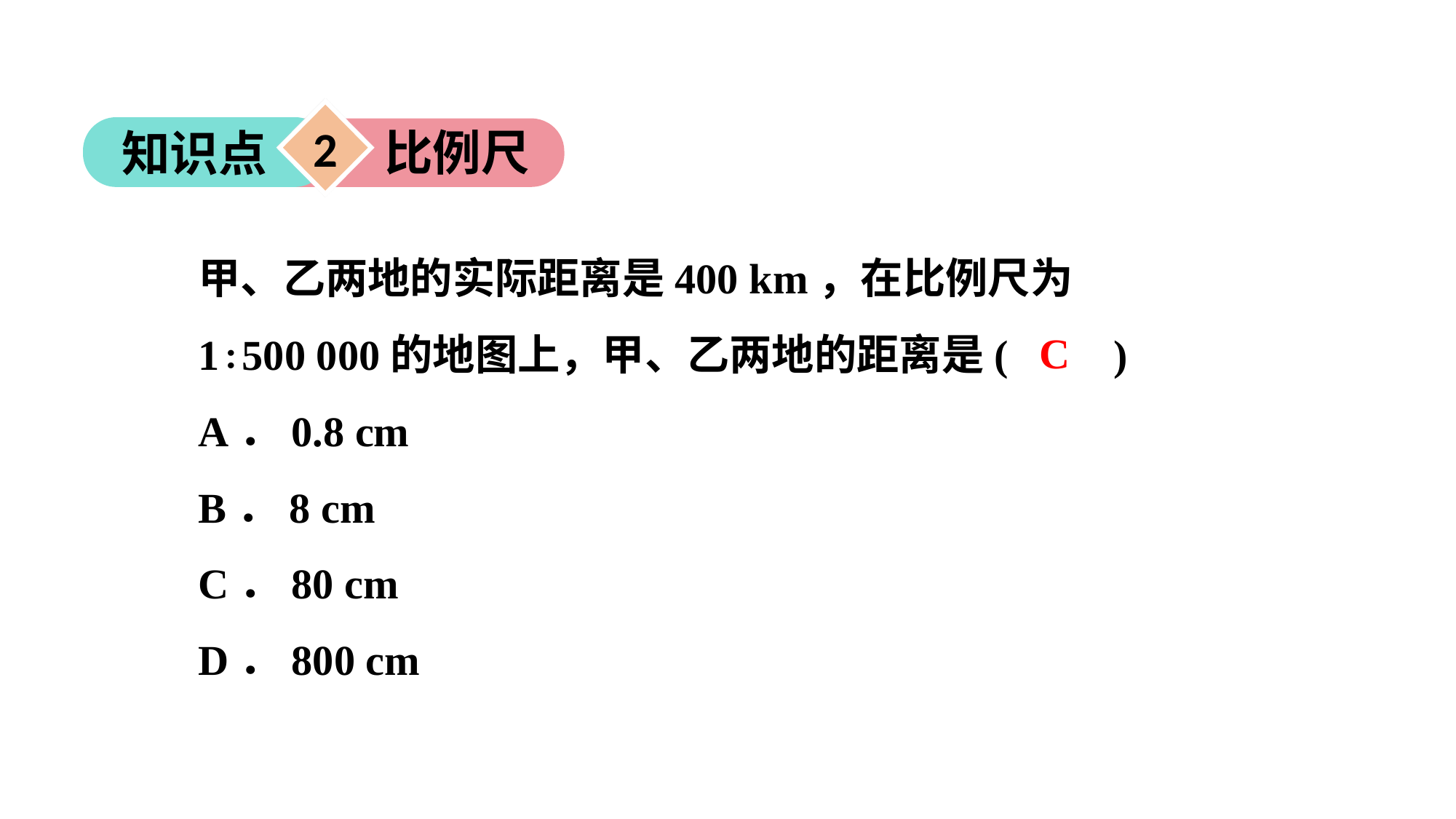

2
比例尺

知识点

甲、乙两地的实际距离是400 km，在比例尺为
1∶500 000的地图上，甲、乙两地的距离是(　　)
A．0.8 cm
B．8 cm
C．80 cm
D．800 cm
C